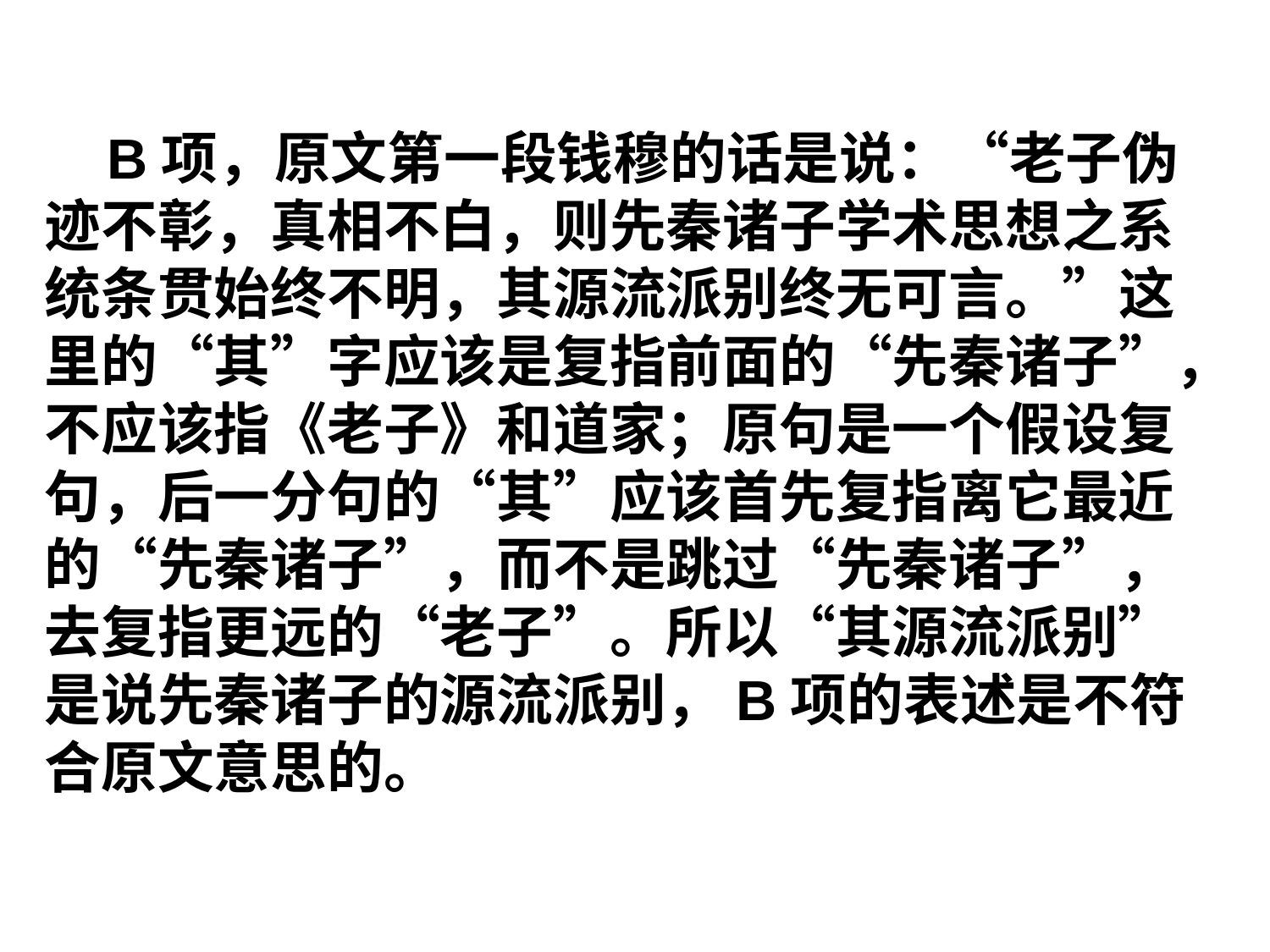

B项，原文第一段钱穆的话是说：“老子伪迹不彰，真相不白，则先秦诸子学术思想之系统条贯始终不明，其源流派别终无可言。”这里的“其”字应该是复指前面的“先秦诸子”，不应该指《老子》和道家；原句是一个假设复句，后一分句的“其”应该首先复指离它最近的“先秦诸子”，而不是跳过“先秦诸子”，去复指更远的“老子”。所以“其源流派别”是说先秦诸子的源流派别，B项的表述是不符合原文意思的。